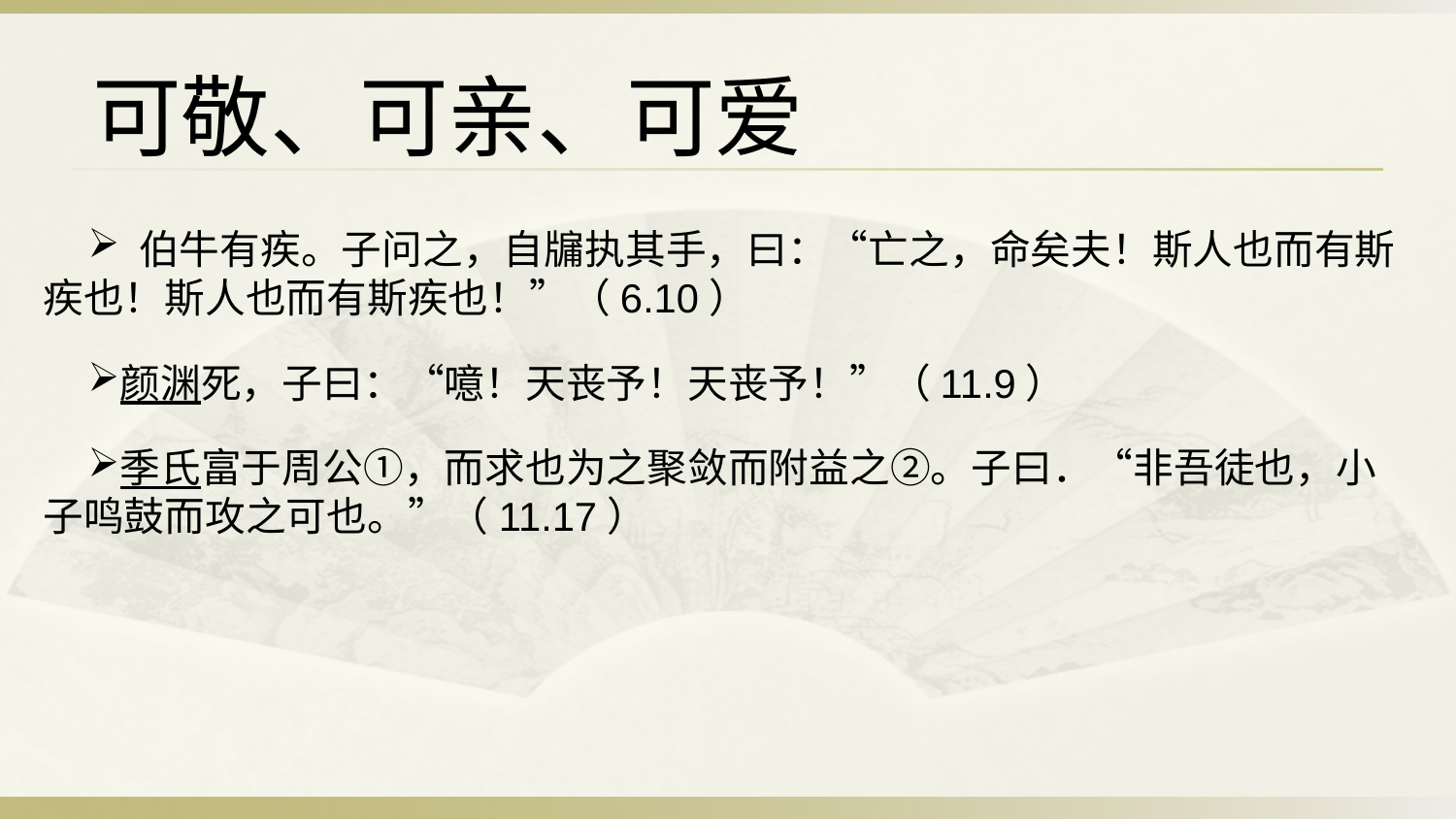

可敬、可亲、可爱
 伯牛有疾。子问之，自牖执其手，曰：“亡之，命矣夫！斯人也而有斯疾也！斯人也而有斯疾也！”（6.10）
颜渊死，子曰：“噫！天丧予！天丧予！”（11.9）
季氏富于周公①，而求也为之聚敛而附益之②。子曰．“非吾徒也，小子鸣鼓而攻之可也。”（11.17）